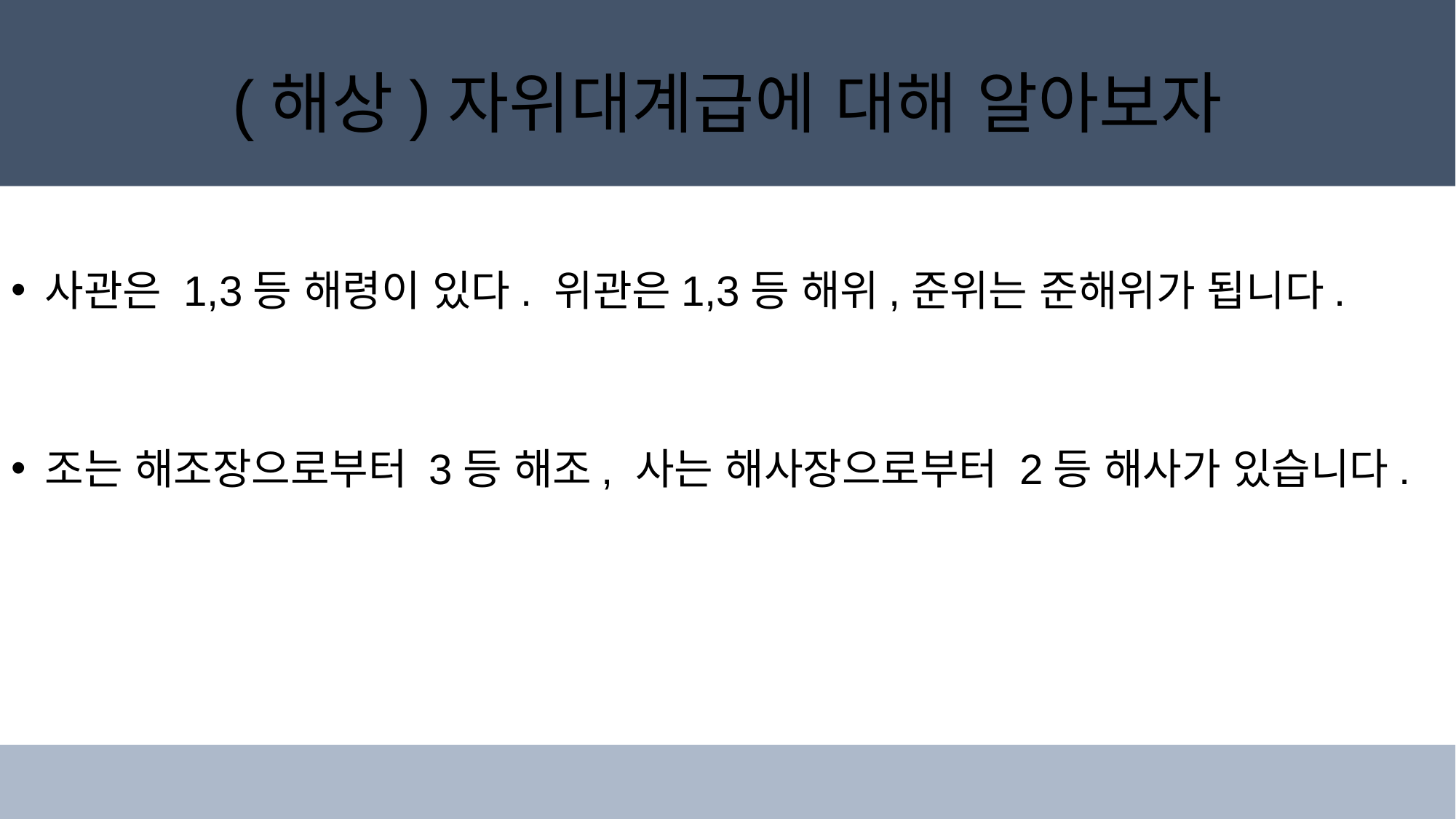

# (해상)자위대계급에 대해 알아보자

사관은 1,3등 해령이 있다. 위관은1,3등 해위,준위는 준해위가 됩니다.

조는 해조장으로부터 3등 해조, 사는 해사장으로부터 2등 해사가 있습니다.